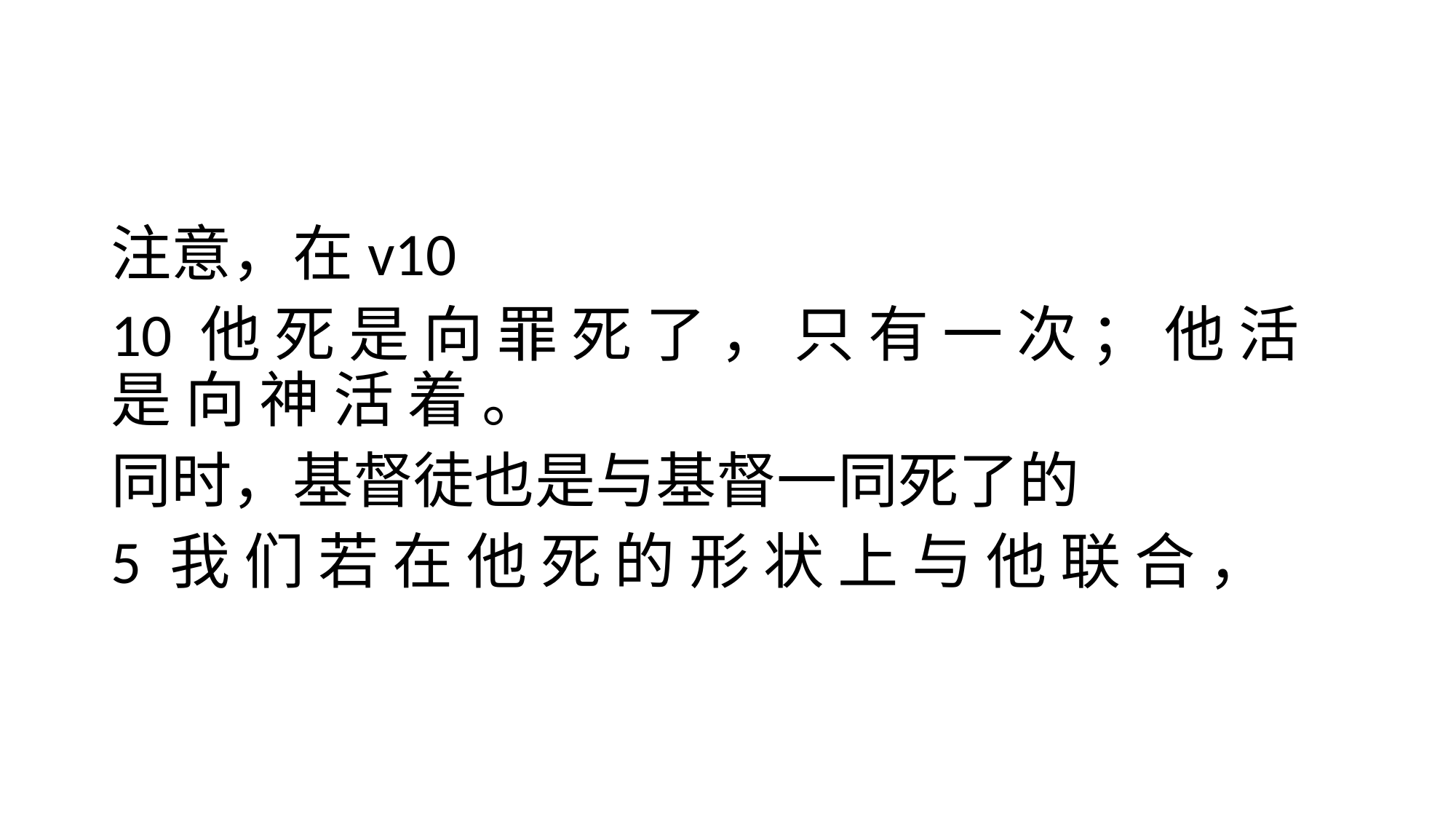

#
注意，在v10
10 他 死 是 向 罪 死 了 ， 只 有 一 次 ； 他 活 是 向 神 活 着 。
同时，基督徒也是与基督一同死了的
5 我 们 若 在 他 死 的 形 状 上 与 他 联 合 ，